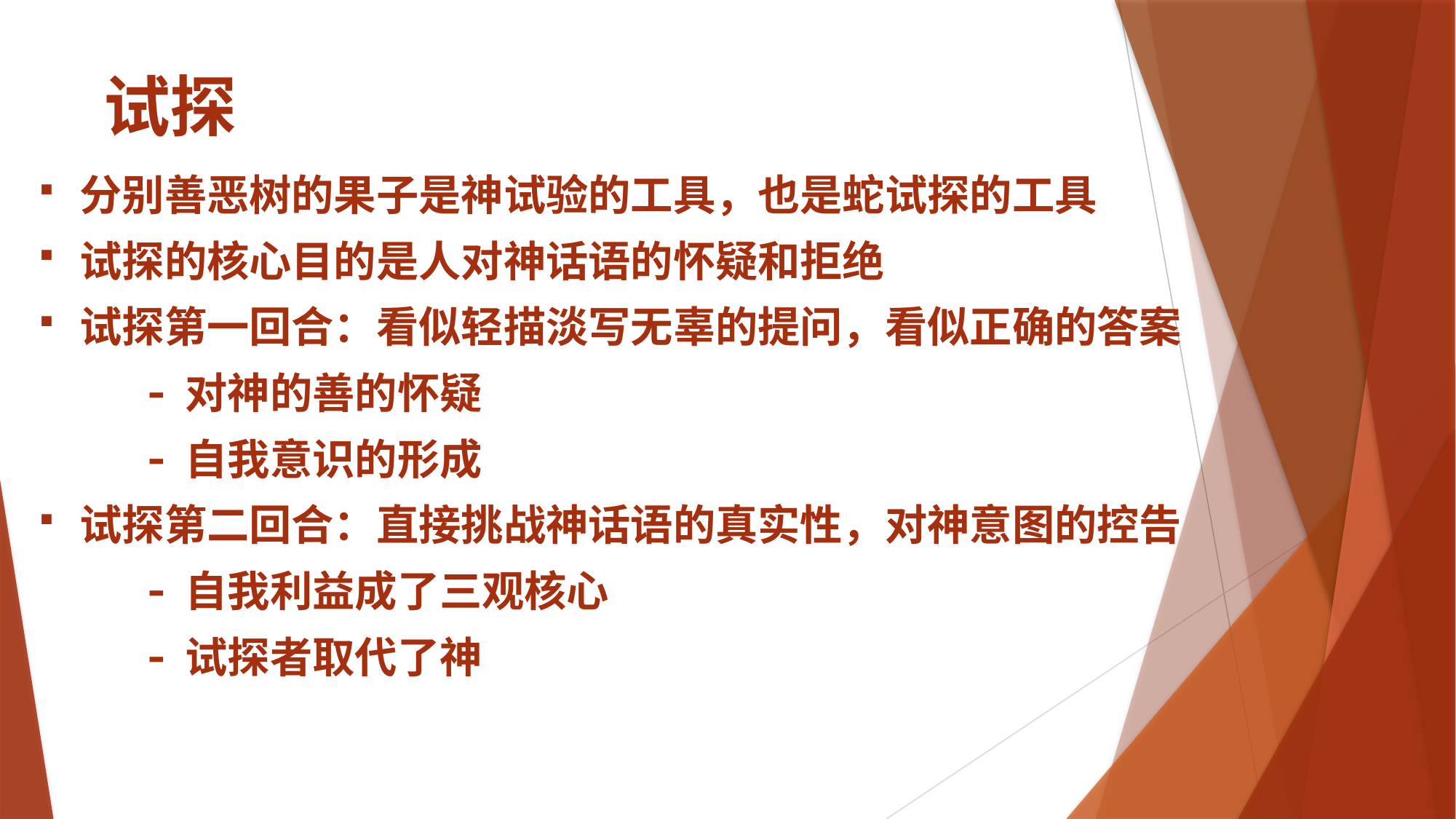

# 试探
分别善恶树的果子是神试验的工具，也是蛇试探的工具
试探的核心目的是人对神话语的怀疑和拒绝
试探第一回合：看似轻描淡写无辜的提问，看似正确的答案
	- 对神的善的怀疑
	- 自我意识的形成
试探第二回合：直接挑战神话语的真实性，对神意图的控告
	- 自我利益成了三观核心
	- 试探者取代了神